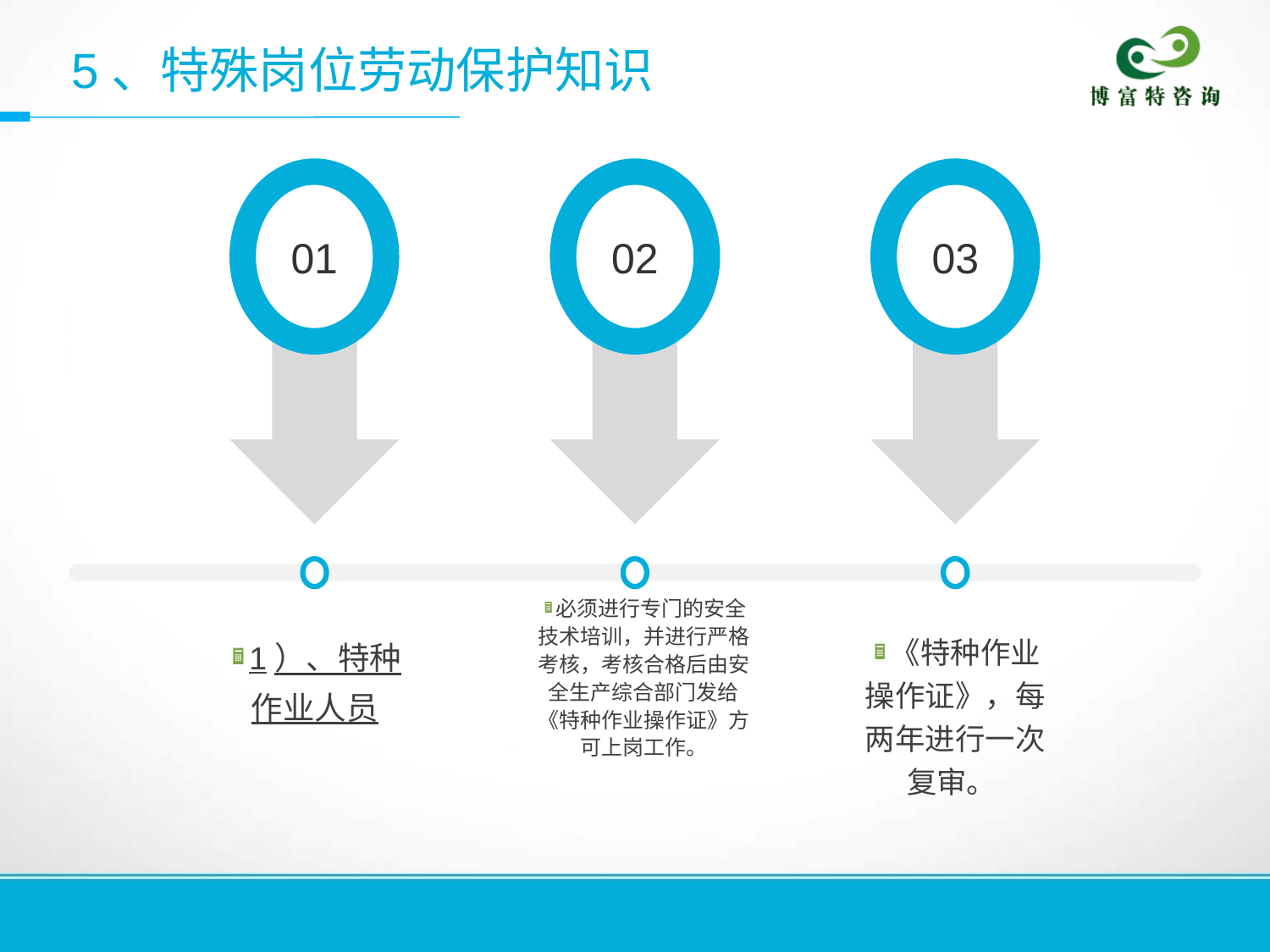

5、特殊岗位劳动保护知识
01
02
03

必须进行专门的安全技术培训，并进行严格考核，考核合格后由安全生产综合部门发给《特种作业操作证》方可上岗工作。
1）、特种作业人员
《特种作业操作证》，每两年进行一次复审。